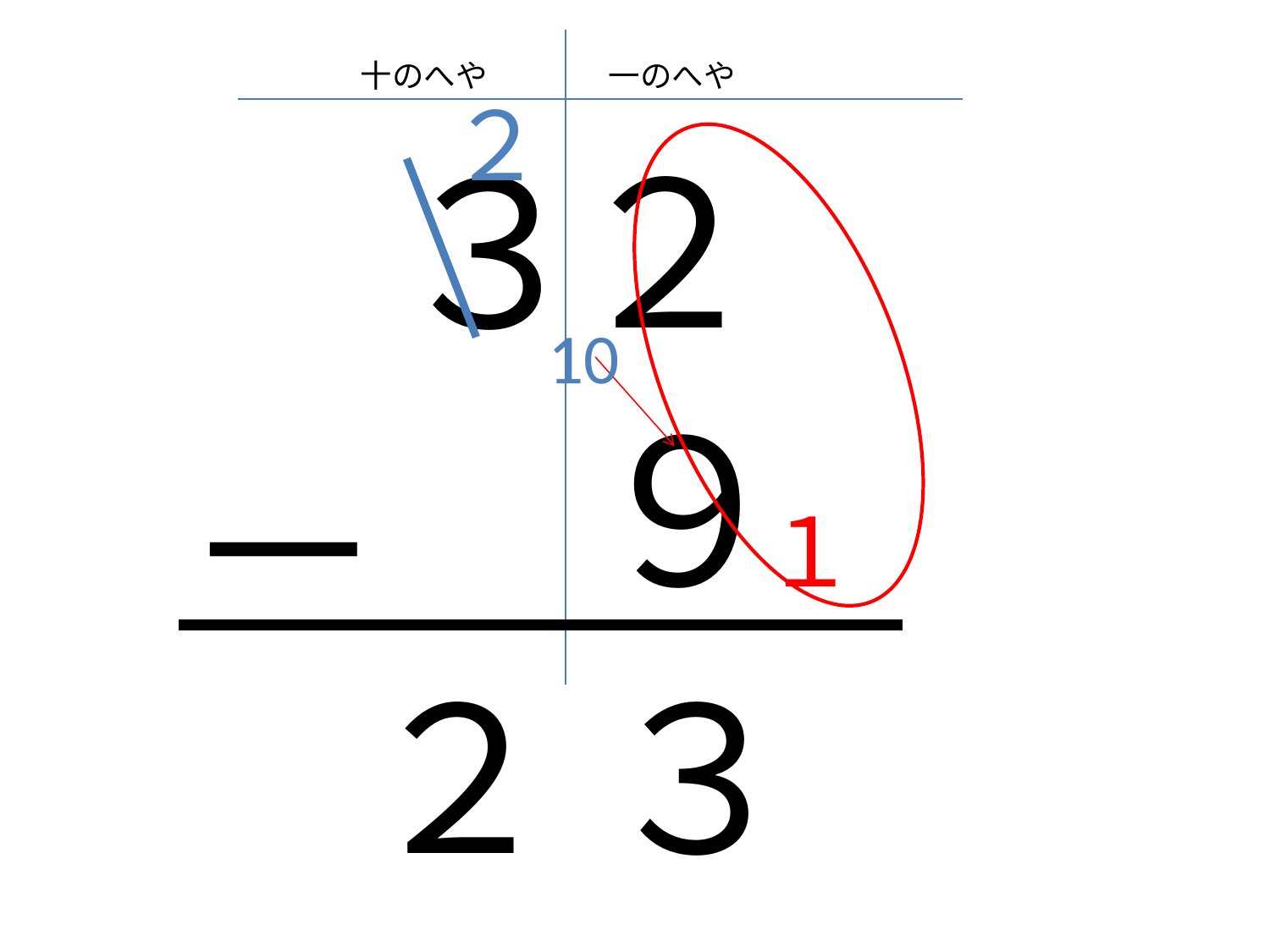

十のへや
一のへや
２

３
２
10
９
－
１
２
３